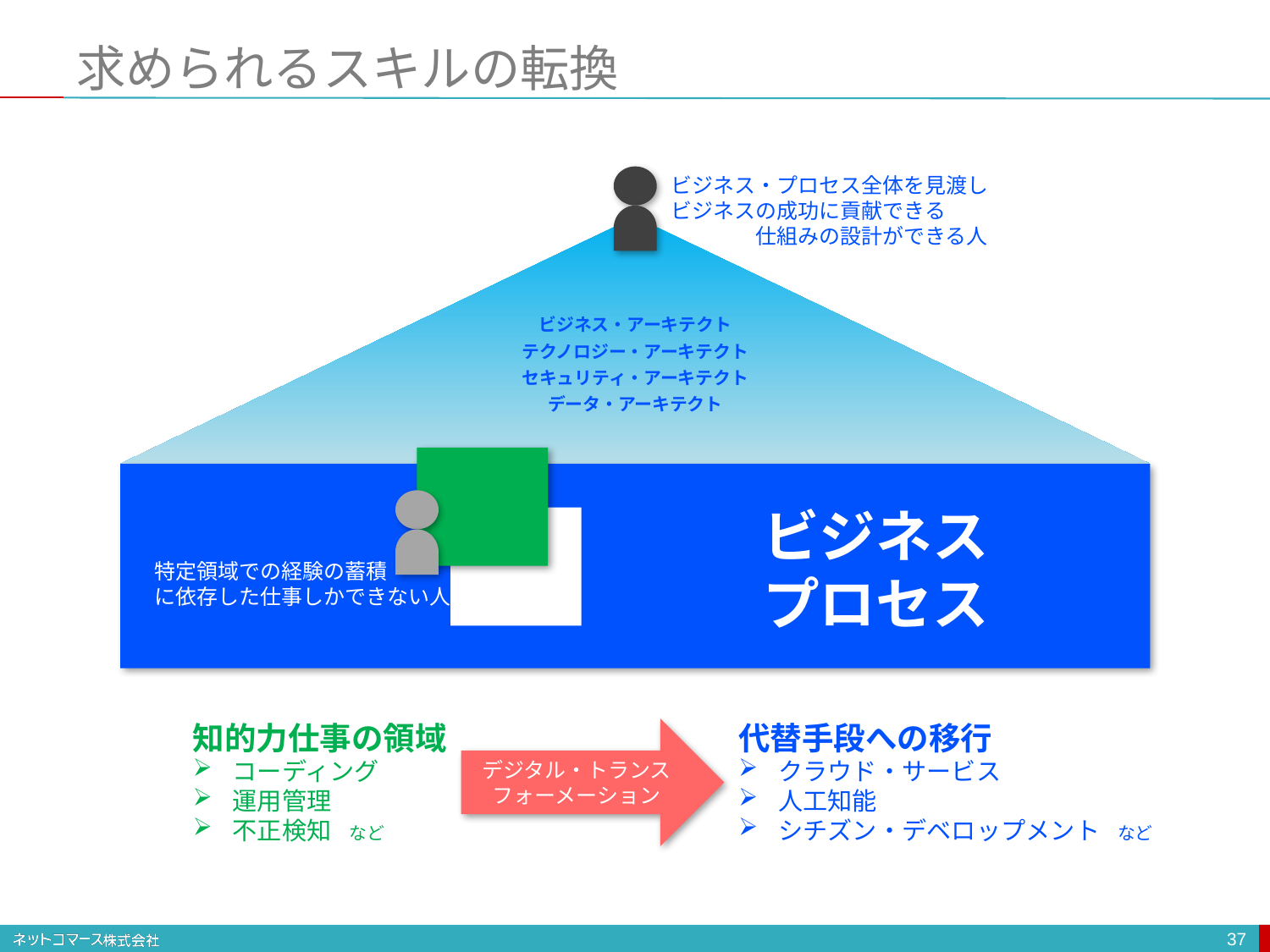

# 求められるスキルの転換
ビジネス・プロセス全体を見渡し
ビジネスの成功に貢献できる
　　　　仕組みの設計ができる人

ビジネス・アーキテクト
テクノロジー・アーキテクト
セキュリティ・アーキテクト
データ・アーキテクト

ビジネス
プロセス

特定領域での経験の蓄積
に依存した仕事しかできない人
知的力仕事の領域
コーディング
運用管理
不正検知　など
代替手段への移行
クラウド・サービス
人工知能
シチズン・デベロップメント　など
デジタル・トランスフォーメーション
37